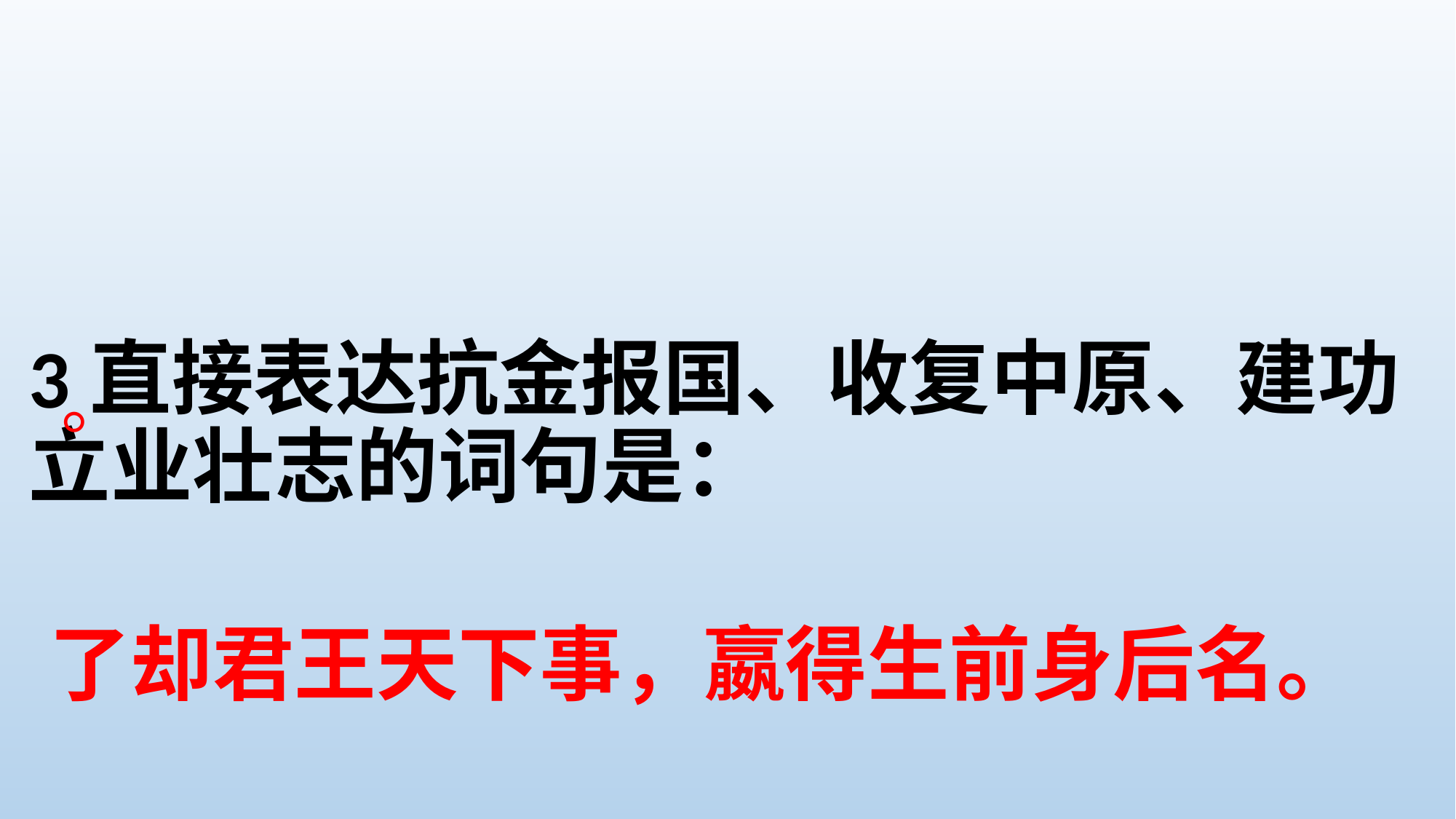

#

3直接表达抗金报国、收复中原、建功立业壮志的词句是：

。
了却君王天下事，嬴得生前身后名。